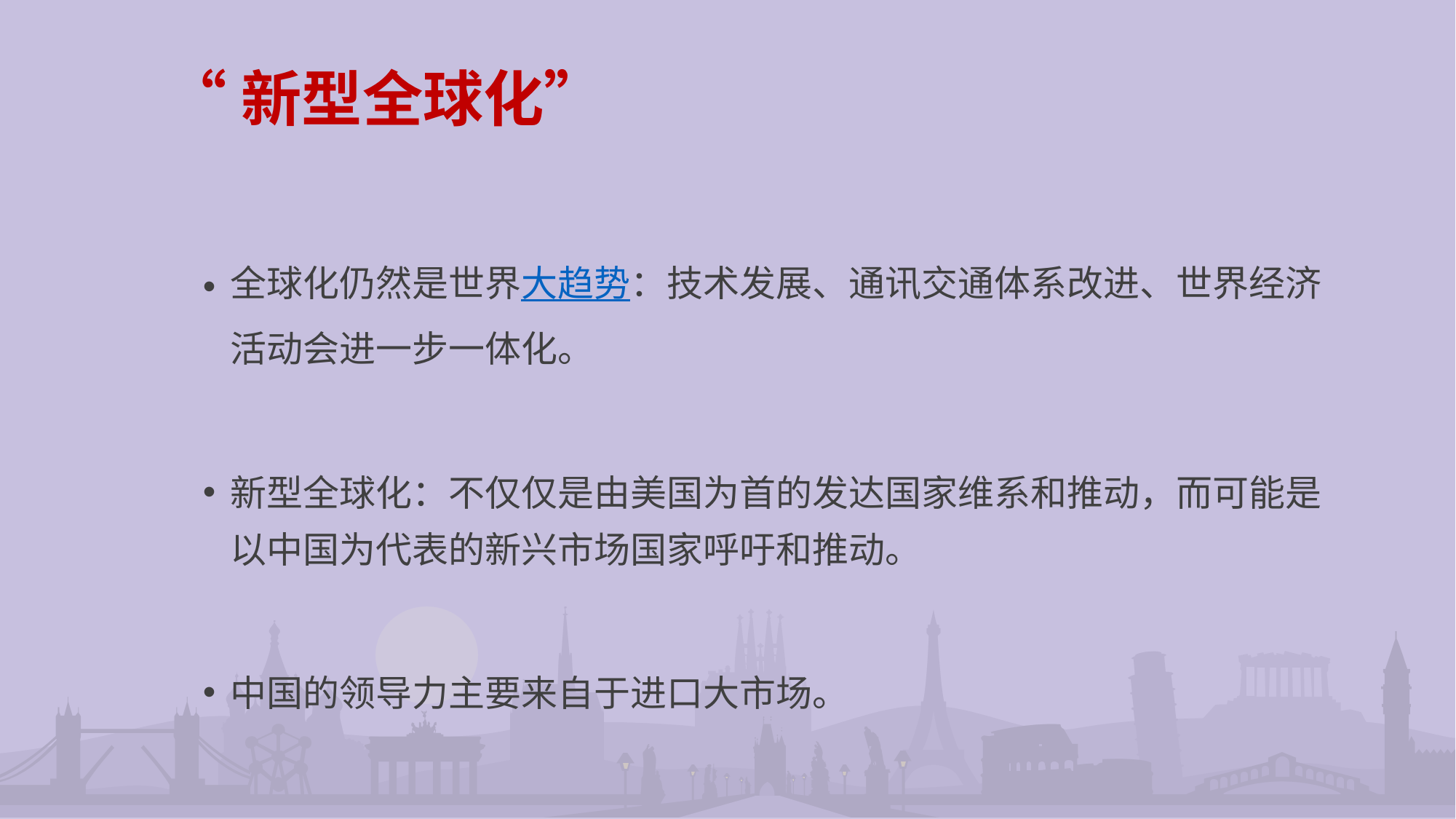

# “新型全球化”
全球化仍然是世界大趋势：技术发展、通讯交通体系改进、世界经济活动会进一步一体化。

新型全球化：不仅仅是由美国为首的发达国家维系和推动，而可能是以中国为代表的新兴市场国家呼吁和推动。

中国的领导力主要来自于进口大市场。